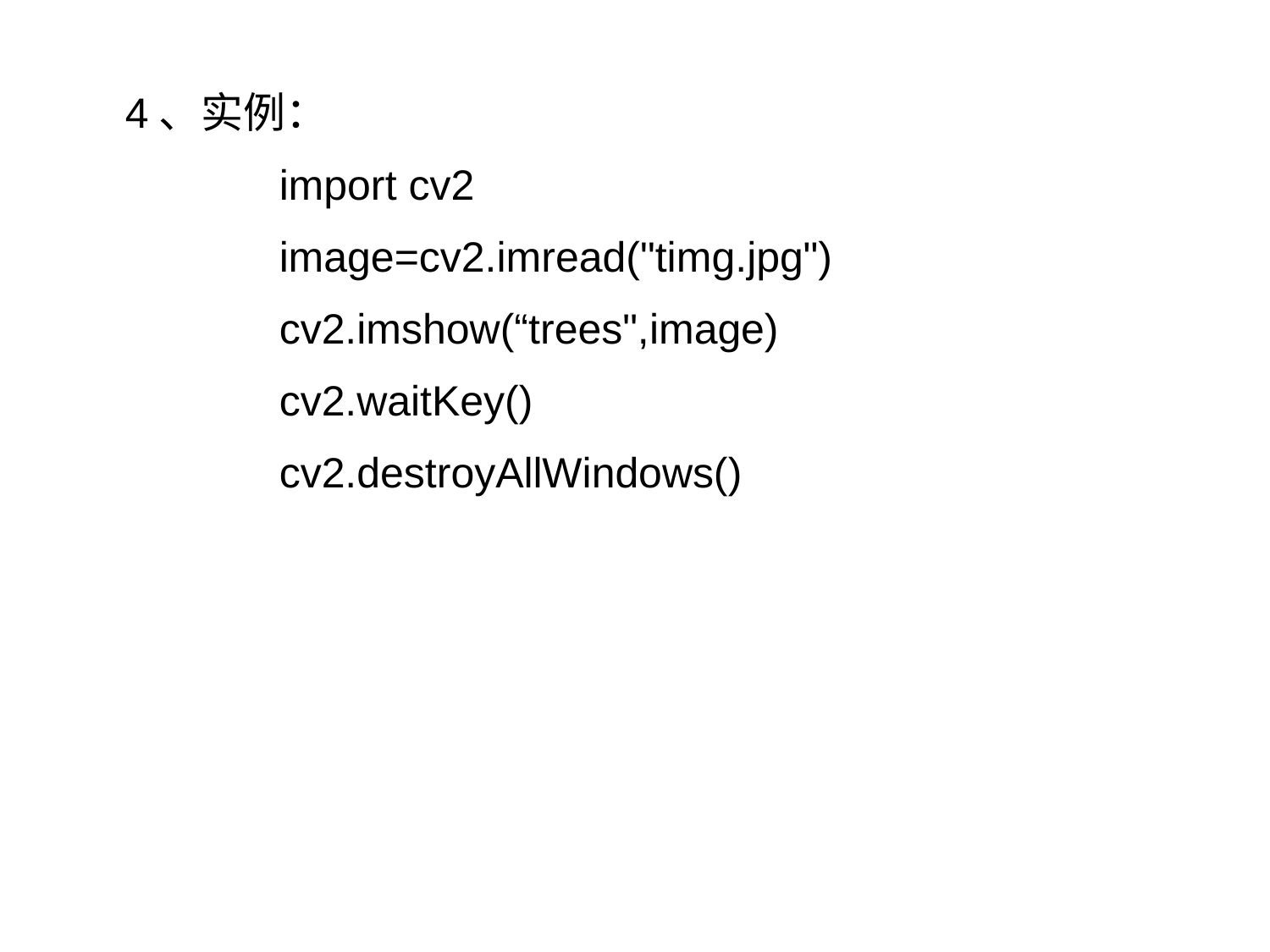

4、实例：
                    import cv2
                    image=cv2.imread("timg.jpg")
                    cv2.imshow(“trees",image)
                    cv2.waitKey()
                    cv2.destroyAllWindows()